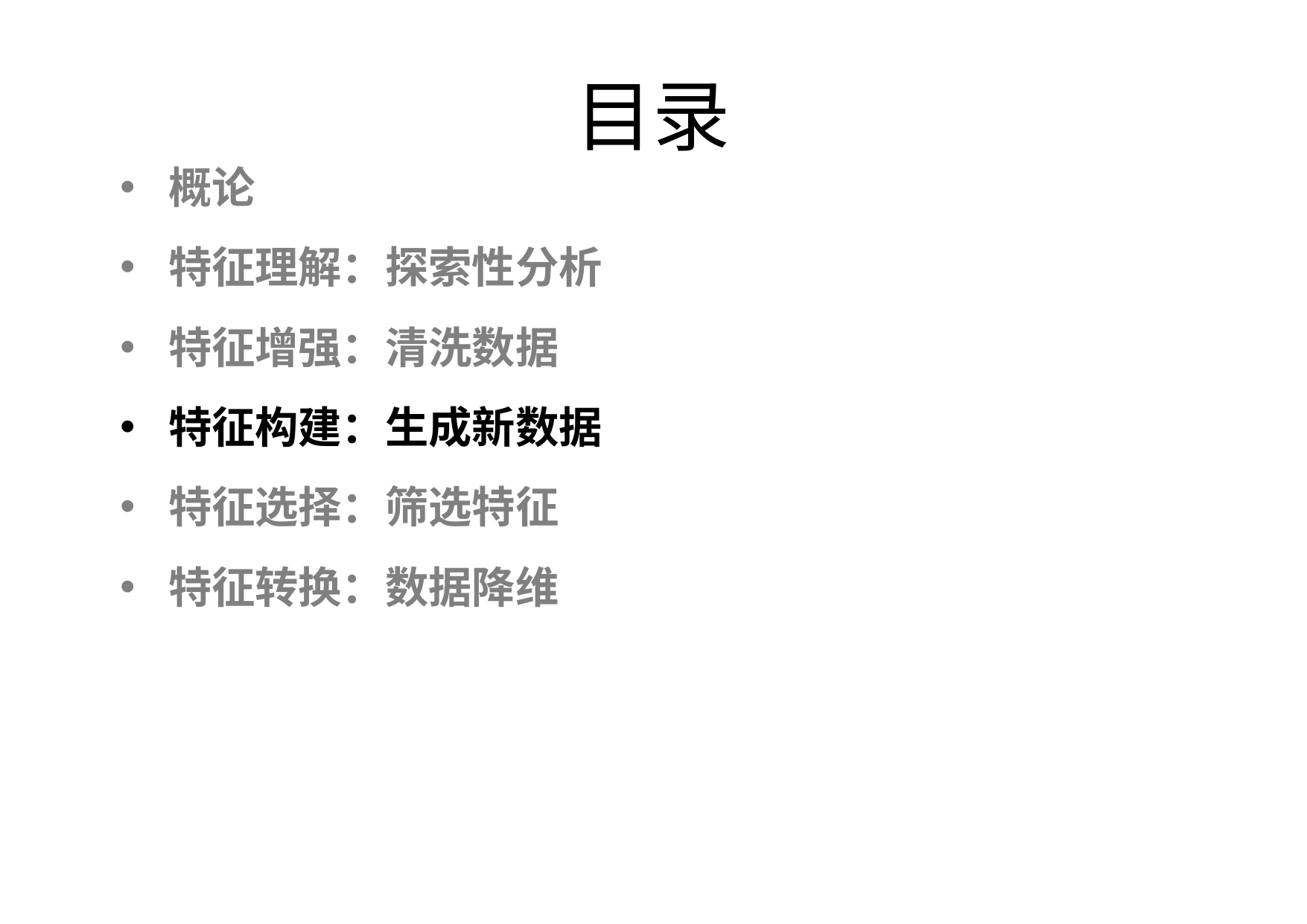

# 目录
概论
特征理解：探索性分析
特征增强：清洗数据
特征构建：生成新数据
特征选择：筛选特征
特征转换：数据降维